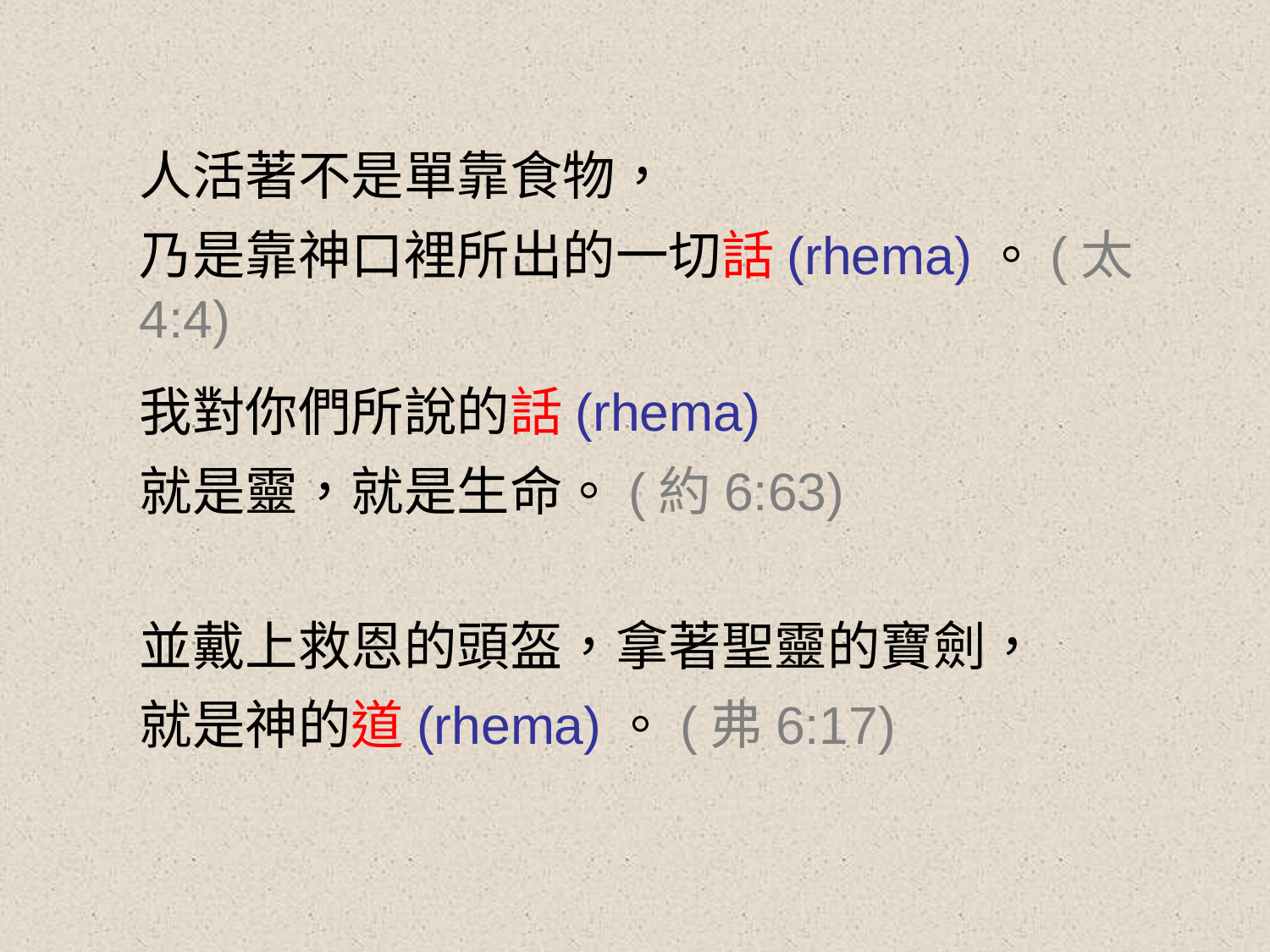

人活著不是單靠食物，
乃是靠神口裡所出的一切話(rhema)。(太4:4)
我對你們所說的話(rhema)
就是靈，就是生命。(約6:63)
並戴上救恩的頭盔，拿著聖靈的寶劍，
就是神的道(rhema)。(弗6:17)